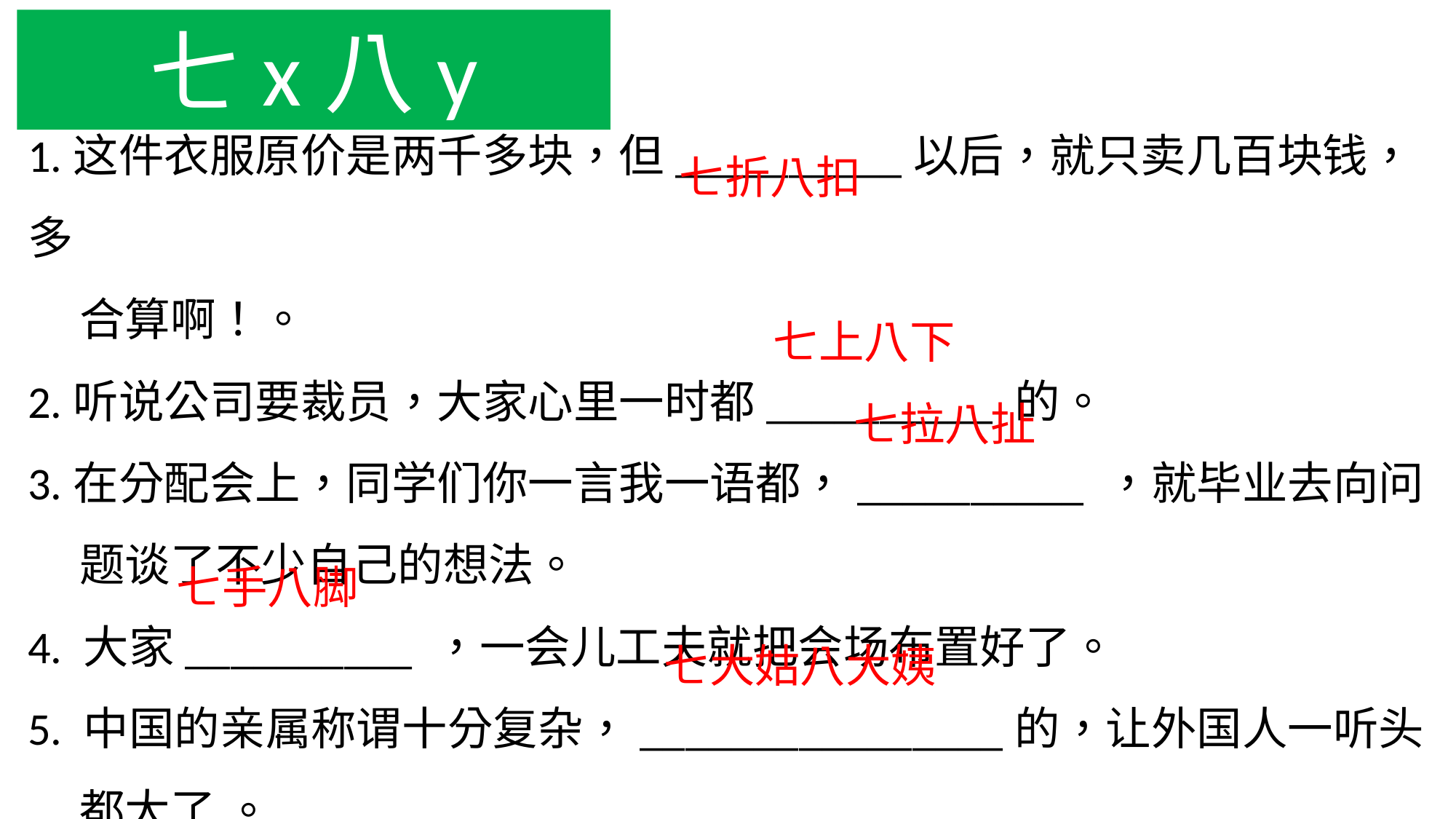

七x八y
1.这件衣服原价是两千多块，但__________以后，就只卖几百块钱，多
    合算啊！。
2.听说公司要裁员，大家心里一时都__________ 的。
3.在分配会上，同学们你一言我一语都，__________ ，就毕业去向问
    题谈了不少自己的想法。
4. 大家__________ ，一会儿工夫就把会场布置好了。
5. 中国的亲属称谓十分复杂，________________的，让外国人一听头
    都大了 。
七折八扣
七上八下
七拉八扯
七手八脚
七大姑八大姨